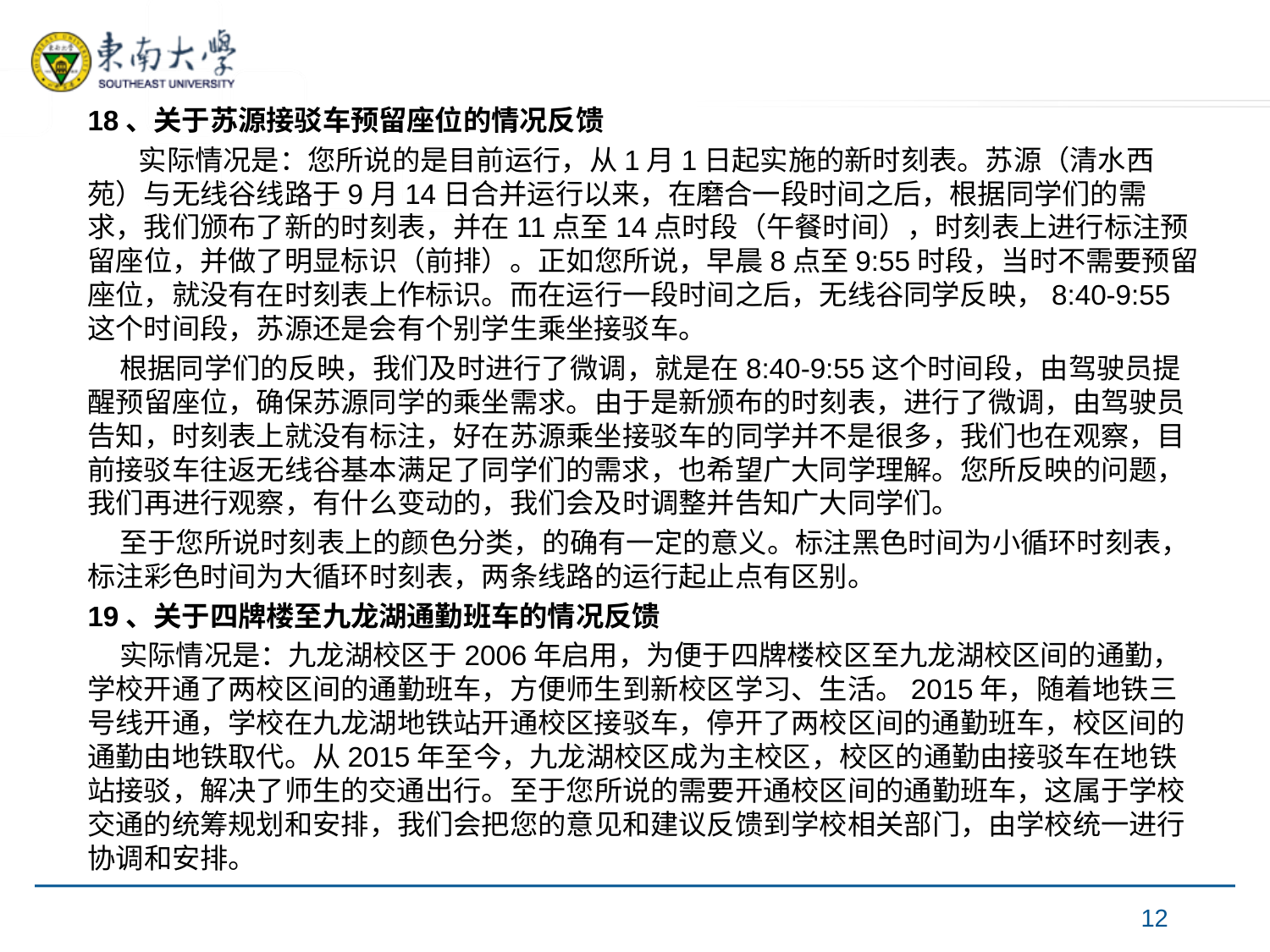

18、关于苏源接驳车预留座位的情况反馈
       实际情况是：您所说的是目前运行，从1月1日起实施的新时刻表。苏源（清水西苑）与无线谷线路于9月14日合并运行以来，在磨合一段时间之后，根据同学们的需求，我们颁布了新的时刻表，并在11点至14点时段（午餐时间），时刻表上进行标注预留座位，并做了明显标识（前排）。正如您所说，早晨8点至9:55时段，当时不需要预留座位，就没有在时刻表上作标识。而在运行一段时间之后，无线谷同学反映，8:40-9:55这个时间段，苏源还是会有个别学生乘坐接驳车。
    根据同学们的反映，我们及时进行了微调，就是在8:40-9:55这个时间段，由驾驶员提醒预留座位，确保苏源同学的乘坐需求。由于是新颁布的时刻表，进行了微调，由驾驶员告知，时刻表上就没有标注，好在苏源乘坐接驳车的同学并不是很多，我们也在观察，目前接驳车往返无线谷基本满足了同学们的需求，也希望广大同学理解。您所反映的问题，我们再进行观察，有什么变动的，我们会及时调整并告知广大同学们。
    至于您所说时刻表上的颜色分类，的确有一定的意义。标注黑色时间为小循环时刻表，标注彩色时间为大循环时刻表，两条线路的运行起止点有区别。
19、关于四牌楼至九龙湖通勤班车的情况反馈
    实际情况是：九龙湖校区于2006年启用，为便于四牌楼校区至九龙湖校区间的通勤，学校开通了两校区间的通勤班车，方便师生到新校区学习、生活。2015年，随着地铁三号线开通，学校在九龙湖地铁站开通校区接驳车，停开了两校区间的通勤班车，校区间的通勤由地铁取代。从2015年至今，九龙湖校区成为主校区，校区的通勤由接驳车在地铁站接驳，解决了师生的交通出行。至于您所说的需要开通校区间的通勤班车，这属于学校交通的统筹规划和安排，我们会把您的意见和建议反馈到学校相关部门，由学校统一进行协调和安排。